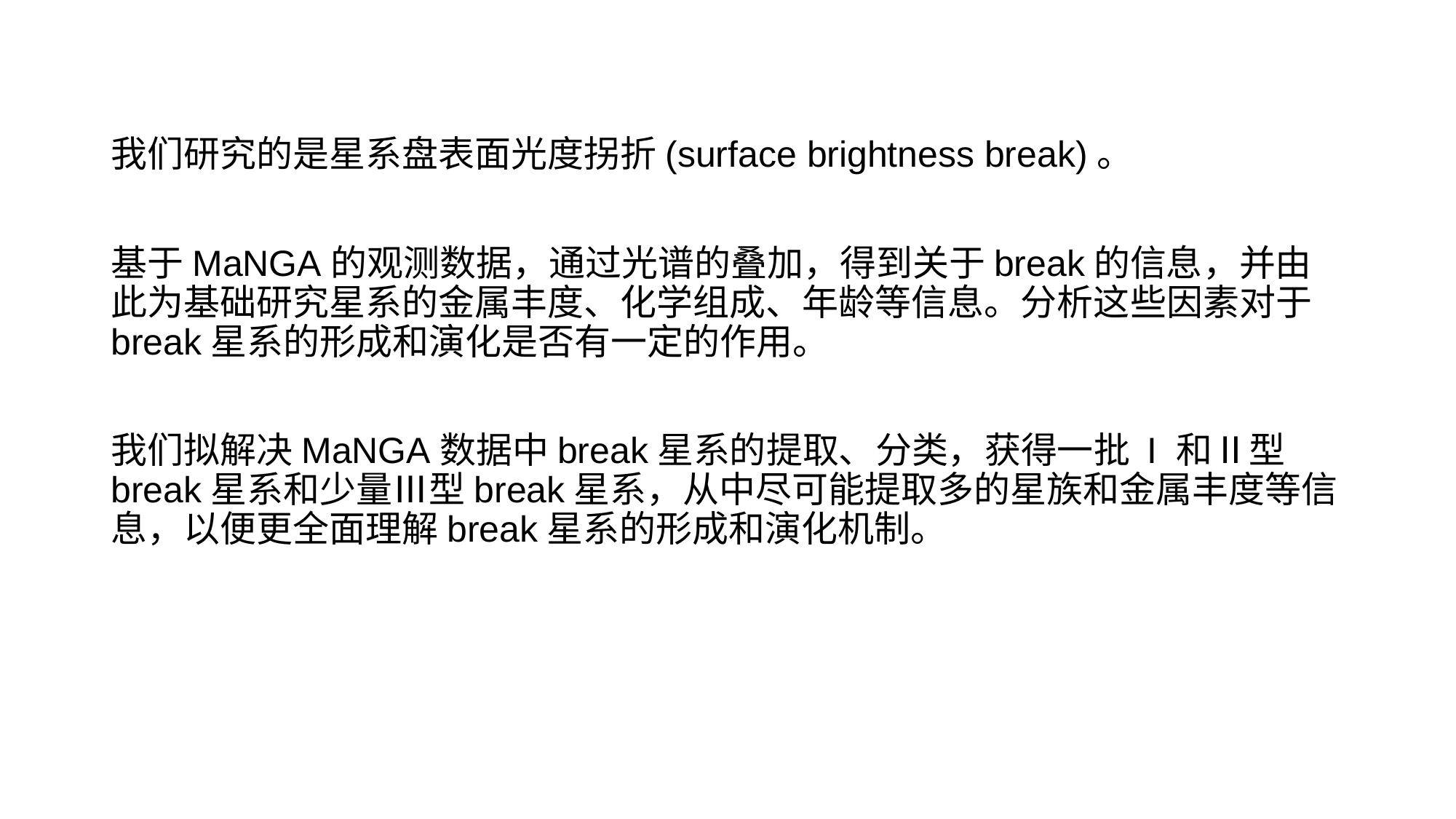

我们研究的是星系盘表面光度拐折(surface brightness break)。

基于MaNGA的观测数据，通过光谱的叠加，得到关于break的信息，并由此为基础研究星系的金属丰度、化学组成、年龄等信息。分析这些因素对于break星系的形成和演化是否有一定的作用。

我们拟解决MaNGA数据中break星系的提取、分类，获得一批 I 和Ⅱ型break星系和少量Ⅲ型break星系，从中尽可能提取多的星族和金属丰度等信息，以便更全面理解break星系的形成和演化机制。